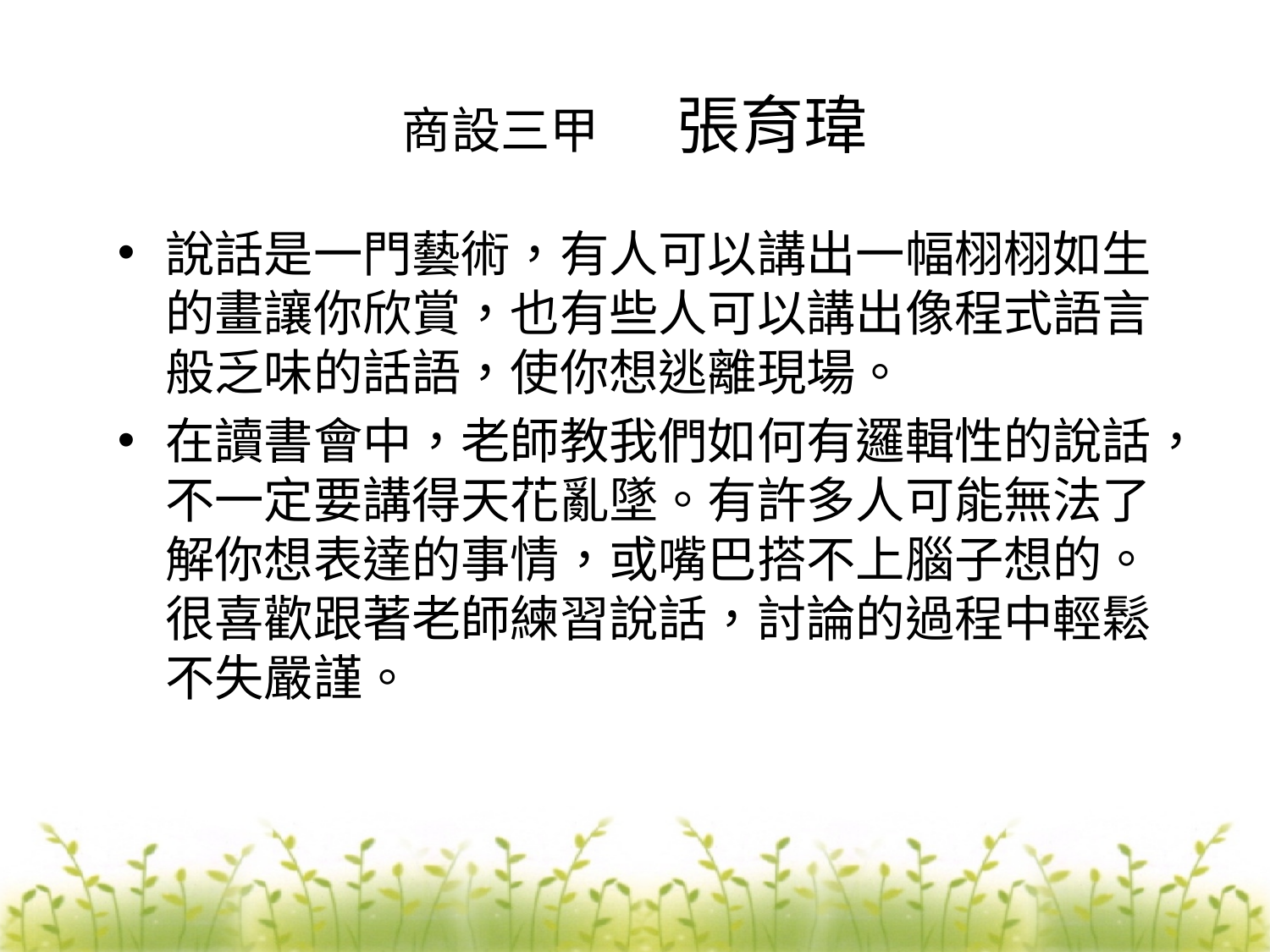

# 商設三甲　張育瑋
說話是一門藝術，有人可以講出一幅栩栩如生的畫讓你欣賞，也有些人可以講出像程式語言般乏味的話語，使你想逃離現場。
在讀書會中，老師教我們如何有邏輯性的說話，不一定要講得天花亂墜。有許多人可能無法了解你想表達的事情，或嘴巴搭不上腦子想的。很喜歡跟著老師練習說話，討論的過程中輕鬆不失嚴謹。